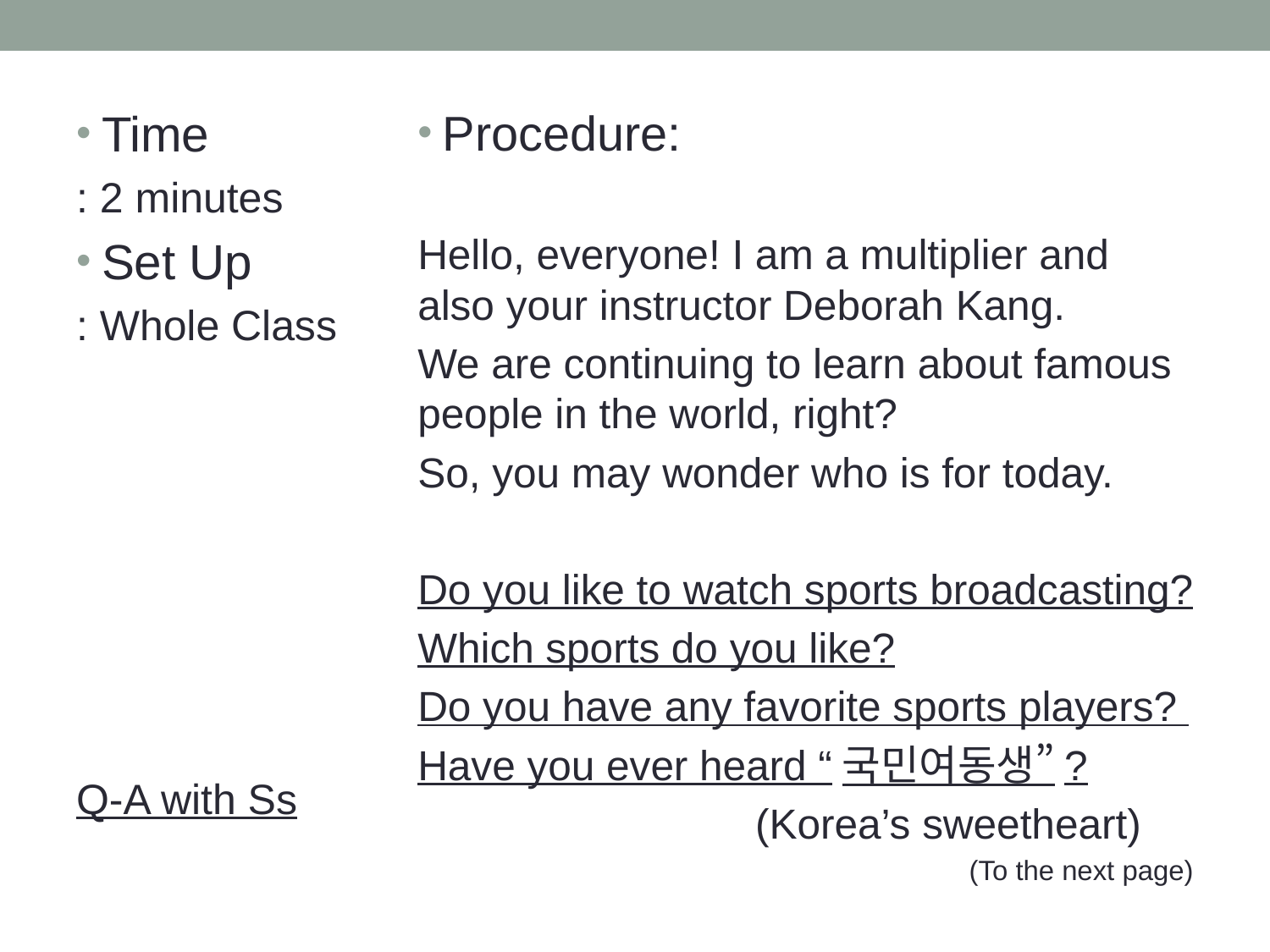

Time
: 2 minutes
Set Up
: Whole Class

Q-A with Ss
Procedure:

Hello, everyone! I am a multiplier and also your instructor Deborah Kang.
We are continuing to learn about famous people in the world, right?
So, you may wonder who is for today.

Do you like to watch sports broadcasting?
Which sports do you like?
Do you have any favorite sports players?
Have you ever heard “국민여동생”?
                             (Korea’s sweetheart)
(To the next page)